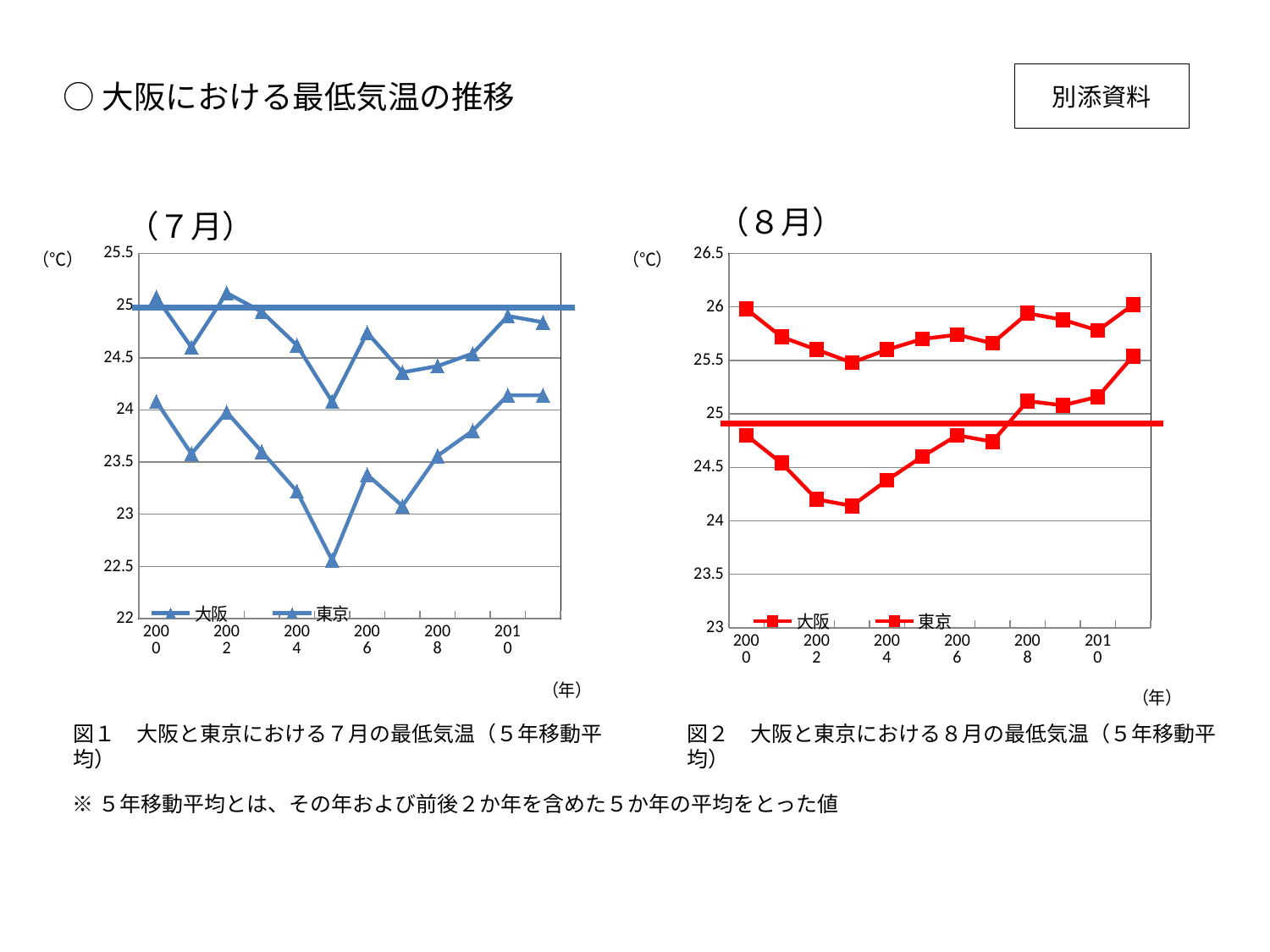

# ○大阪における最低気温の推移
別添資料
（８月）
（７月）

### Chart

| Category |  |  |
|---|---|---|
| 2000 | 25.98 | 24.799999999999997 |
|  | 25.72 | 24.540000000000003 |
| 2002 | 25.6 | 24.2 |
|  | 25.479999999999997 | 24.139999999999997 |
| 2004 | 25.6 | 24.38 |
|  | 25.7 | 24.6 |
| 2006 | 25.74 | 24.8 |
|  | 25.659999999999997 | 24.740000000000002 |
| 2008 | 25.940000000000005 | 25.12 |
|  | 25.880000000000003 | 25.080000000000002 |
| 2010 | 25.78 | 25.16 |
|  | 26.02 | 25.54 |

### Chart

| Category |  |  |
|---|---|---|
| 2000 | 25.08 | 24.080000000000002 |
|  | 24.6 | 23.580000000000002 |
| 2002 | 25.119999999999997 | 23.98 |
|  | 24.94 | 23.6 |
| 2004 | 24.619999999999997 | 23.220000000000002 |
|  | 24.080000000000002 | 22.56 |
| 2006 | 24.74 | 23.380000000000003 |
|  | 24.36 | 23.080000000000002 |
| 2008 | 24.419999999999998 | 23.56 |
|  | 24.54 | 23.8 |
| 2010 | 24.9 | 24.14 |
|  | 24.839999999999996 | 24.14 |
図１　大阪と東京における７月の最低気温（５年移動平均）
図２　大阪と東京における８月の最低気温（５年移動平均）
※５年移動平均とは、その年および前後２か年を含めた５か年の平均をとった値